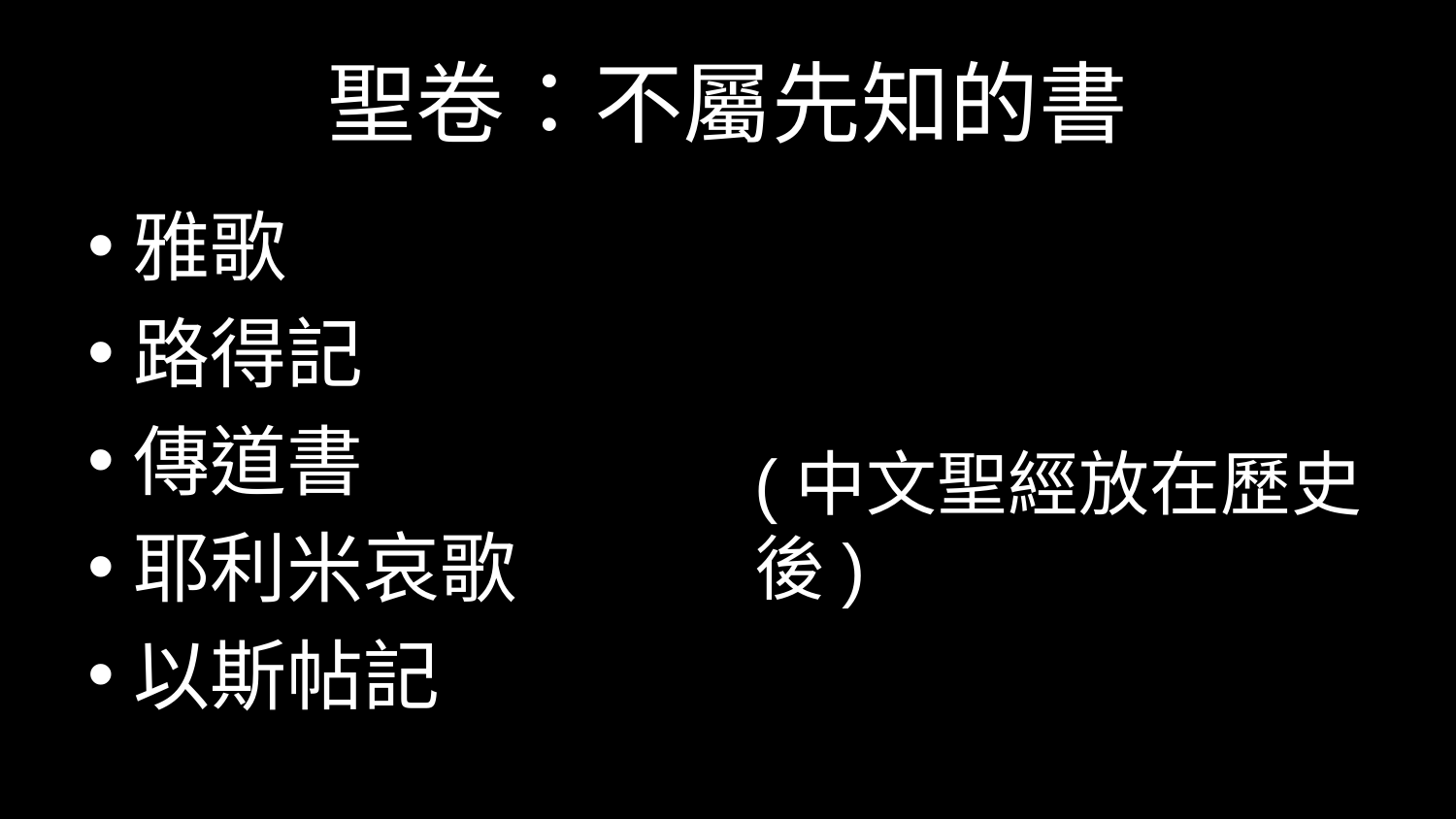

# 聖卷：不屬先知的書
雅歌
路得記
傳道書
耶利米哀歌
以斯帖記

(中文聖經放在歷史後)